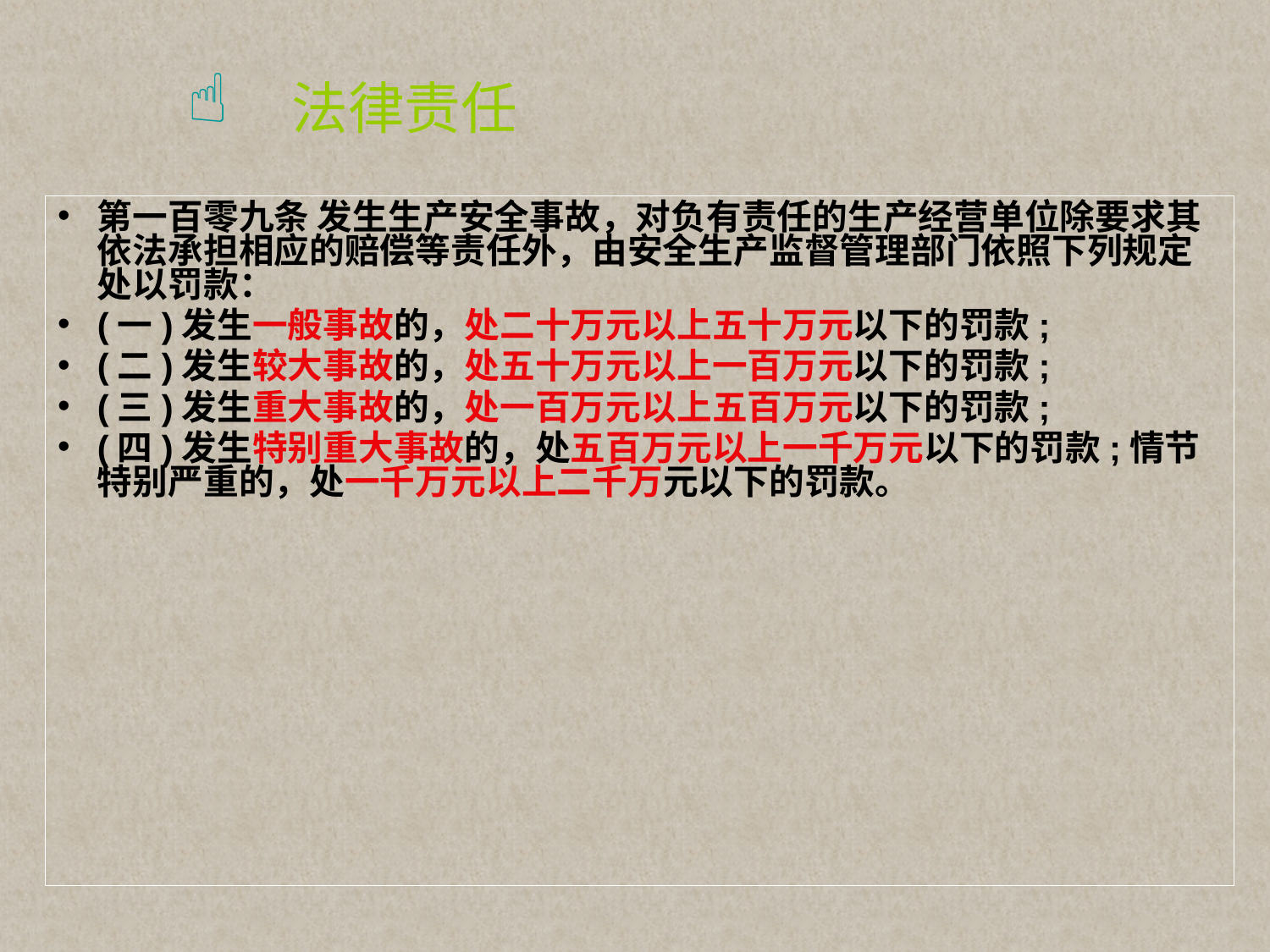

法律责任
第一百零九条 发生生产安全事故，对负有责任的生产经营单位除要求其依法承担相应的赔偿等责任外，由安全生产监督管理部门依照下列规定处以罚款：
(一)发生一般事故的，处二十万元以上五十万元以下的罚款;
(二)发生较大事故的，处五十万元以上一百万元以下的罚款;
(三)发生重大事故的，处一百万元以上五百万元以下的罚款;
(四)发生特别重大事故的，处五百万元以上一千万元以下的罚款;情节特别严重的，处一千万元以上二千万元以下的罚款。